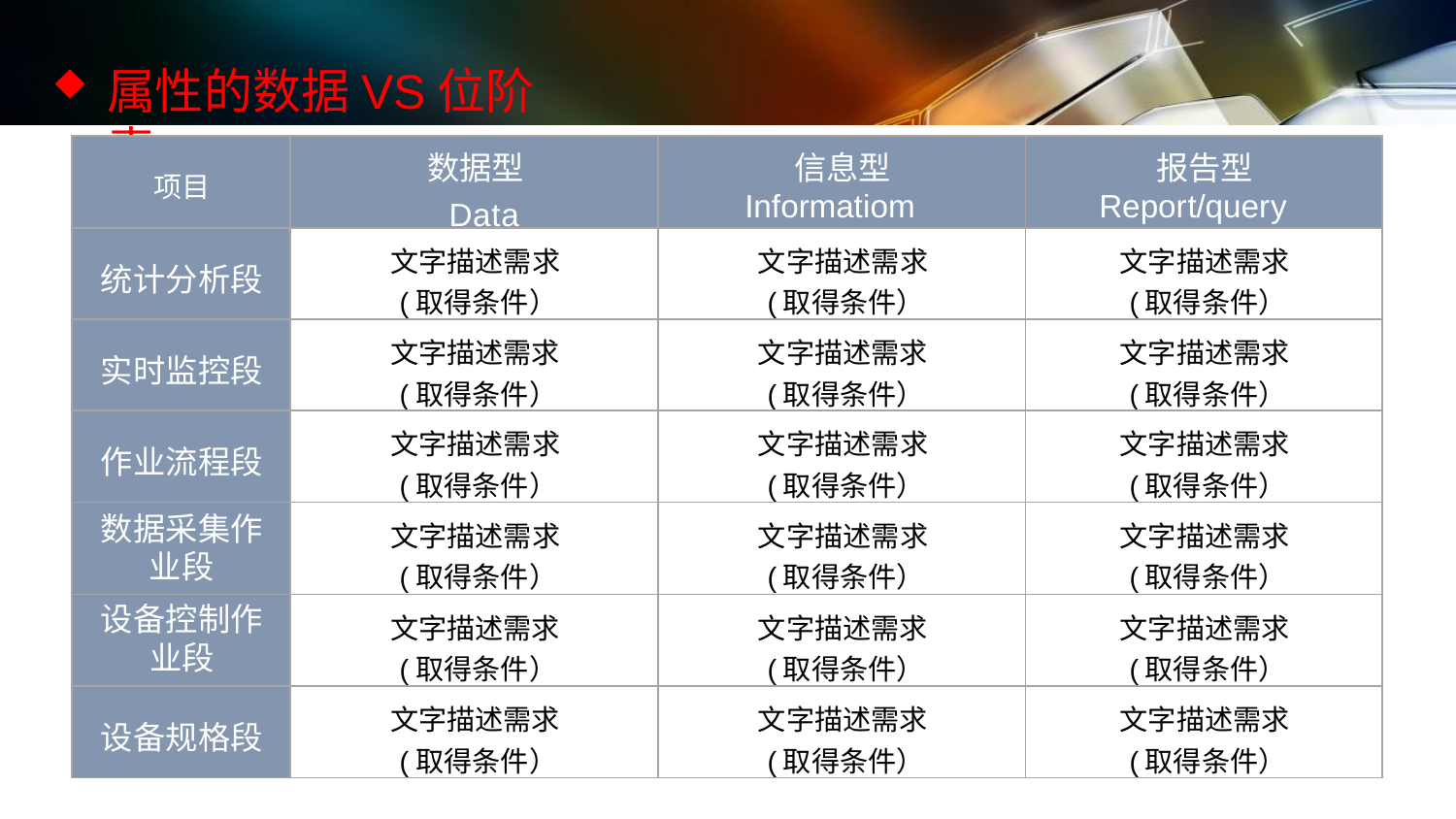

属性的数据VS位阶表
| 项目 | 数据型 Data | 信息型 Informatiom | 报告型 Report/query |
| --- | --- | --- | --- |
| 统计分析段 | 文字描述需求 (取得条件） | 文字描述需求 (取得条件） | 文字描述需求 (取得条件） |
| 实时监控段 | 文字描述需求 (取得条件） | 文字描述需求 (取得条件） | 文字描述需求 (取得条件） |
| 作业流程段 | 文字描述需求 (取得条件） | 文字描述需求 (取得条件） | 文字描述需求 (取得条件） |
| 数据采集作 业段 | 文字描述需求 (取得条件） | 文字描述需求 (取得条件） | 文字描述需求 (取得条件） |
| 设备控制作 业段 | 文字描述需求 (取得条件） | 文字描述需求 (取得条件） | 文字描述需求 (取得条件） |
| 设备规格段 | 文字描述需求 (取得条件） | 文字描述需求 (取得条件） | 文字描述需求 (取得条件） |